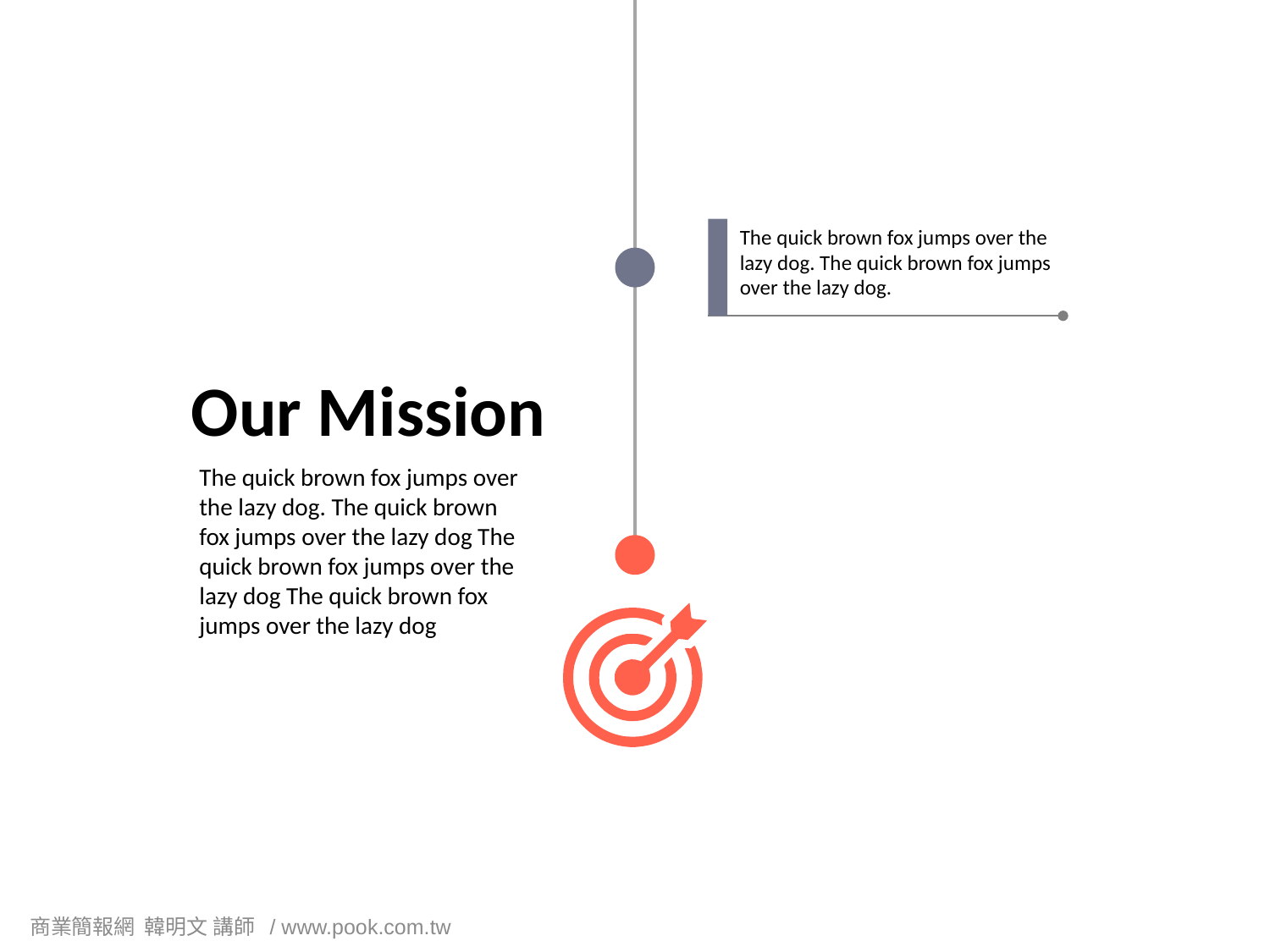

The quick brown fox jumps over the lazy dog. The quick brown fox jumps over the lazy dog.

Our Mission
The quick brown fox jumps over the lazy dog. The quick brown fox jumps over the lazy dog The quick brown fox jumps over the lazy dog The quick brown fox jumps over the lazy dog

商業簡報網  韓明文 講師  / www.pook.com.tw